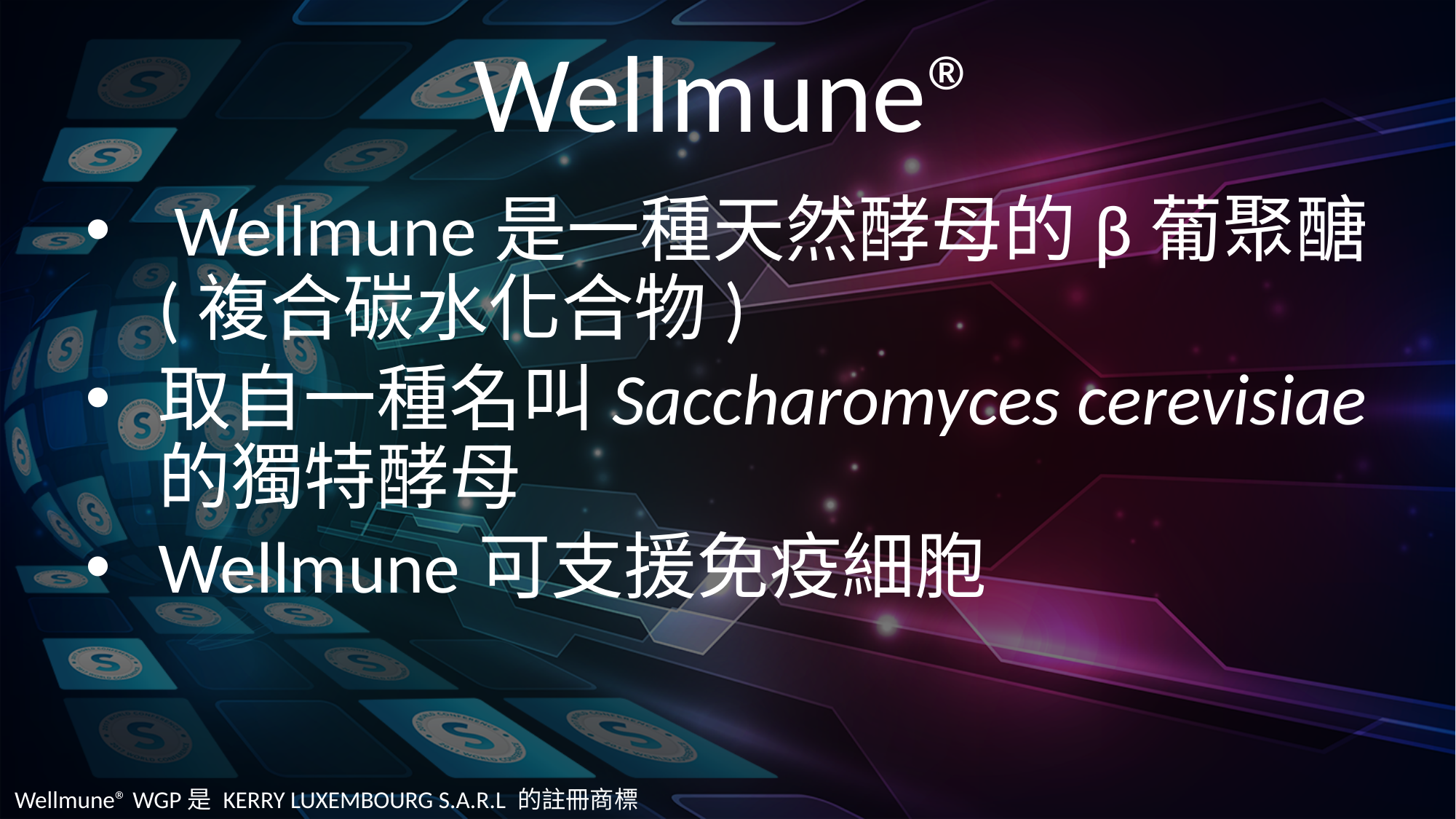

Wellmune®
 Wellmune是一種天然酵母的β葡聚醣(複合碳水化合物)
取自一種名叫Saccharomyces cerevisiae的獨特酵母
Wellmune可支援免疫細胞

Wellmune® WGP是 KERRY LUXEMBOURG S.A.R.L 的註冊商標